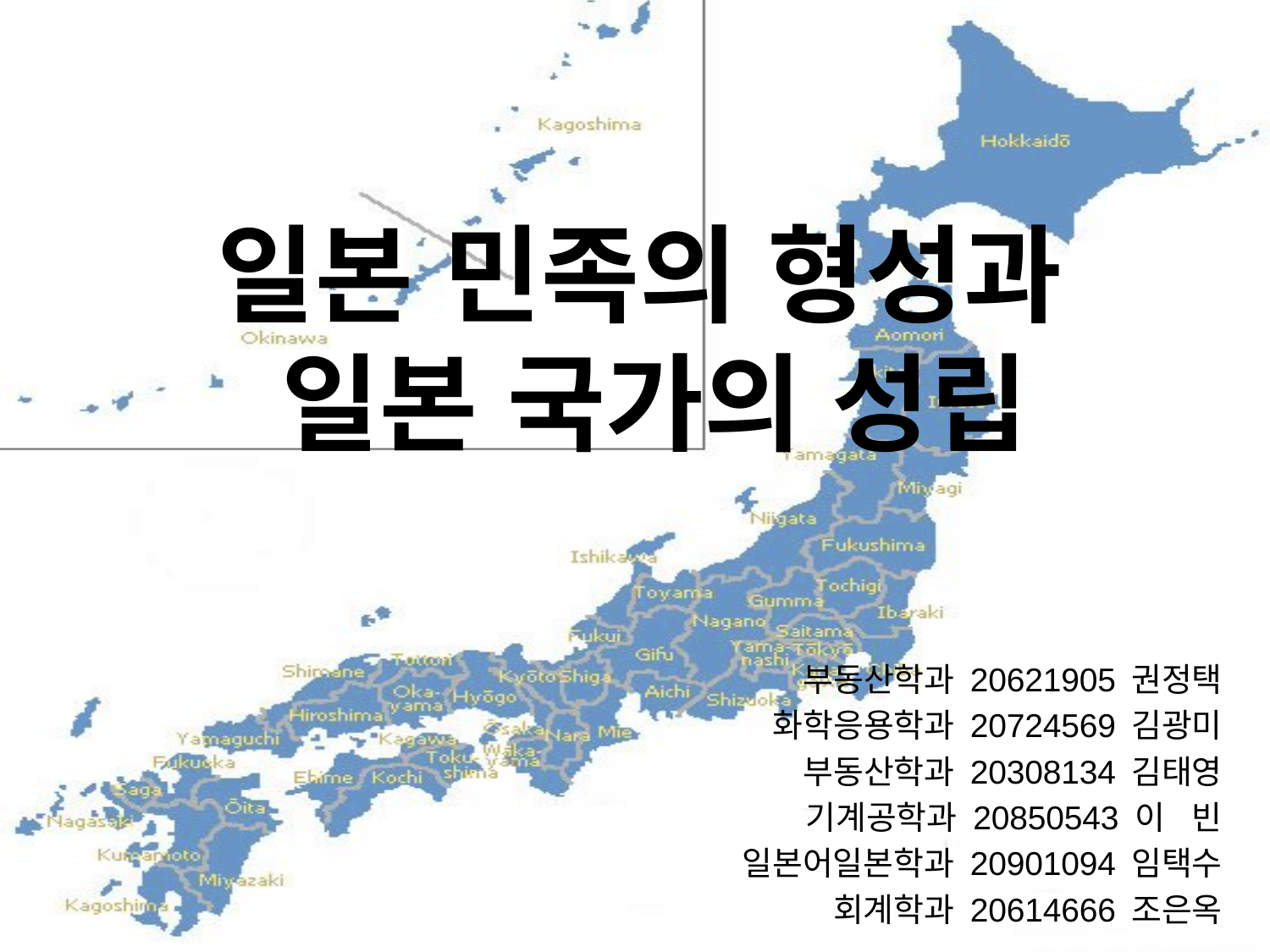

# 일본 민족의 형성과 일본 국가의 성립
부동산학과 20621905 권정택
화학응용학과 20724569 김광미
부동산학과 20308134 김태영
기계공학과 20850543 이   빈
일본어일본학과 20901094 임택수
회계학과 20614666 조은옥